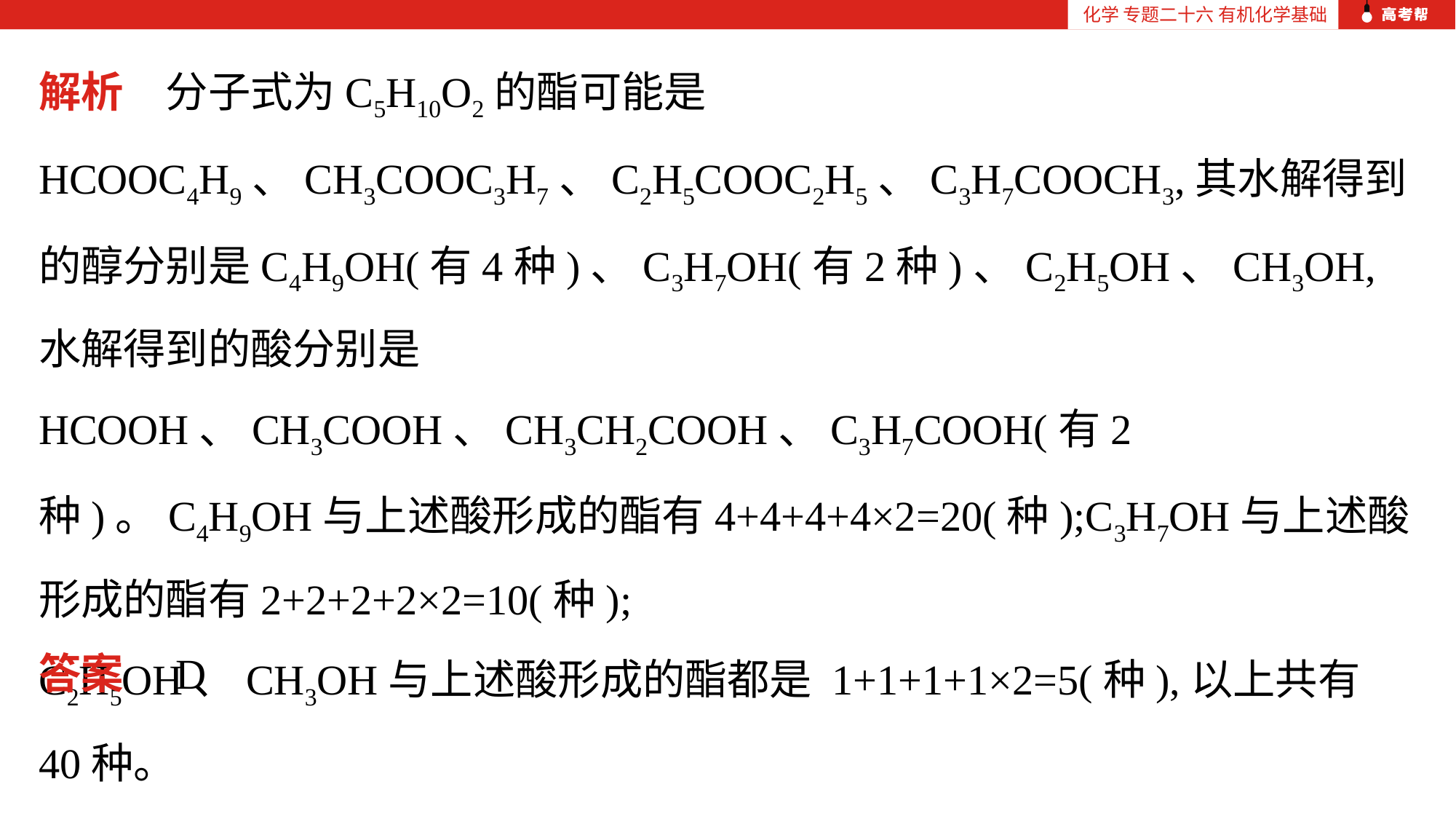

化学 专题二十六 有机化学基础

解析　分子式为C5H10O2的酯可能是HCOOC4H9、CH3COOC3H7、C2H5COOC2H5、C3H7COOCH3,其水解得到的醇分别是C4H9OH(有4种)、C3H7OH(有2种)、C2H5OH、CH3OH,水解得到的酸分别是HCOOH、CH3COOH、CH3CH2COOH、C3H7COOH(有2种)。C4H9OH与上述酸形成的酯有4+4+4+4×2=20(种);C3H7OH与上述酸形成的酯有2+2+2+2×2=10(种);
C2H5OH、CH3OH与上述酸形成的酯都是 1+1+1+1×2=5(种),以上共有40种。
答案　D